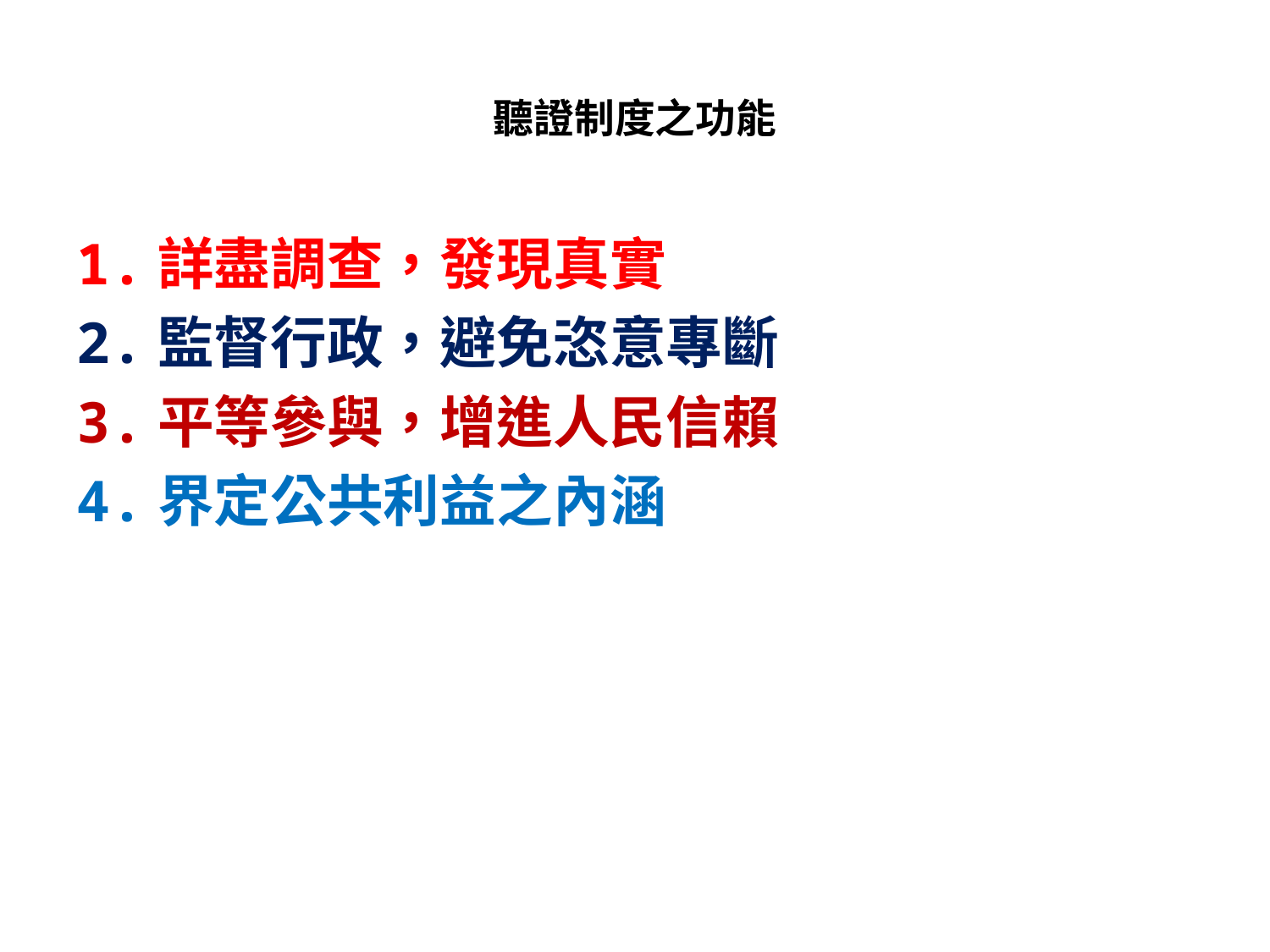

# 聽證制度之功能
1.詳盡調查，發現真實
2.監督行政，避免恣意專斷
3.平等參與，增進人民信賴
4.界定公共利益之內涵